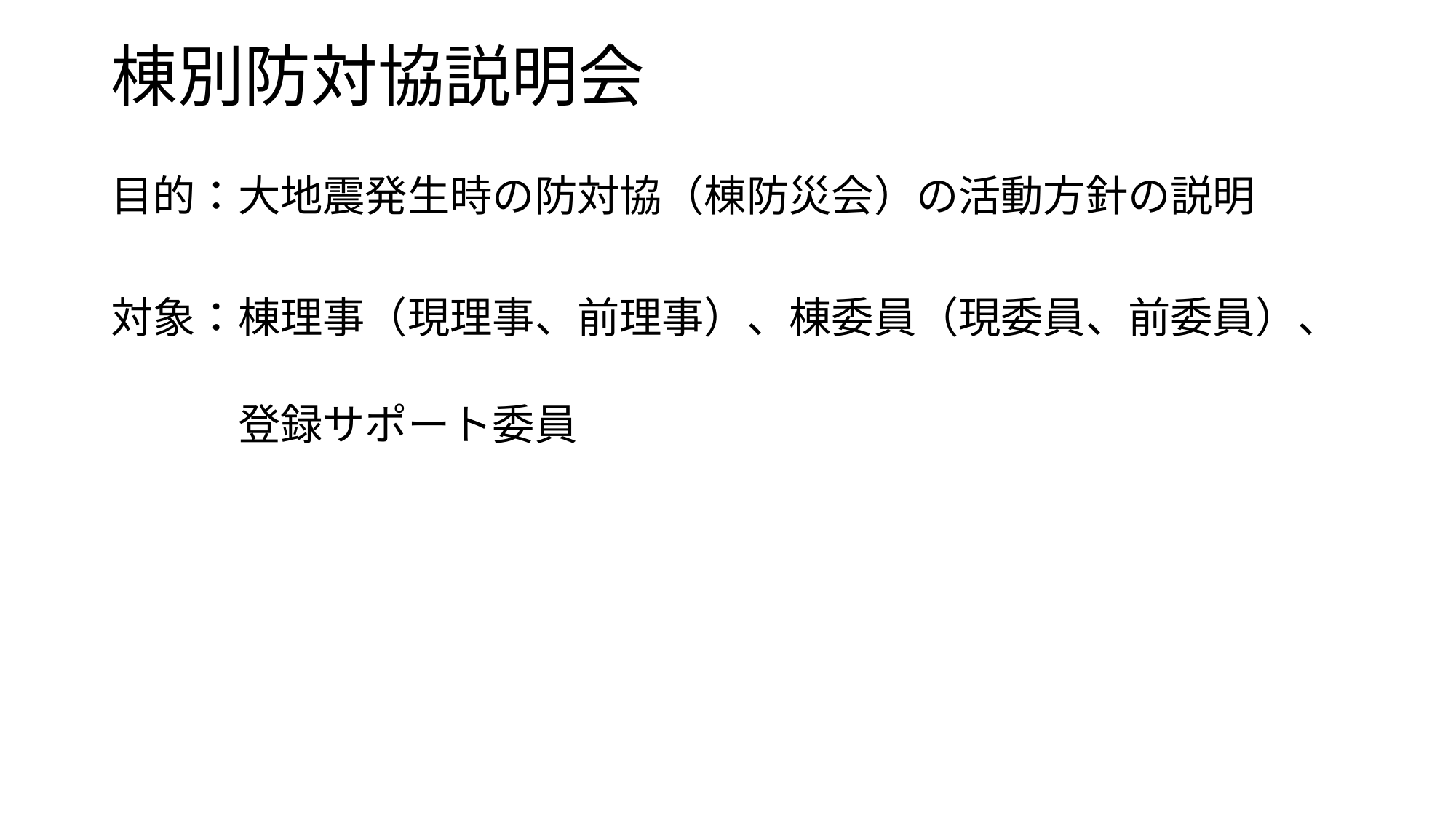

# 棟別防対協説明会
目的：大地震発生時の防対協（棟防災会）の活動方針の説明

対象：棟理事（現理事、前理事）、棟委員（現委員、前委員）、
　　　登録サポート委員